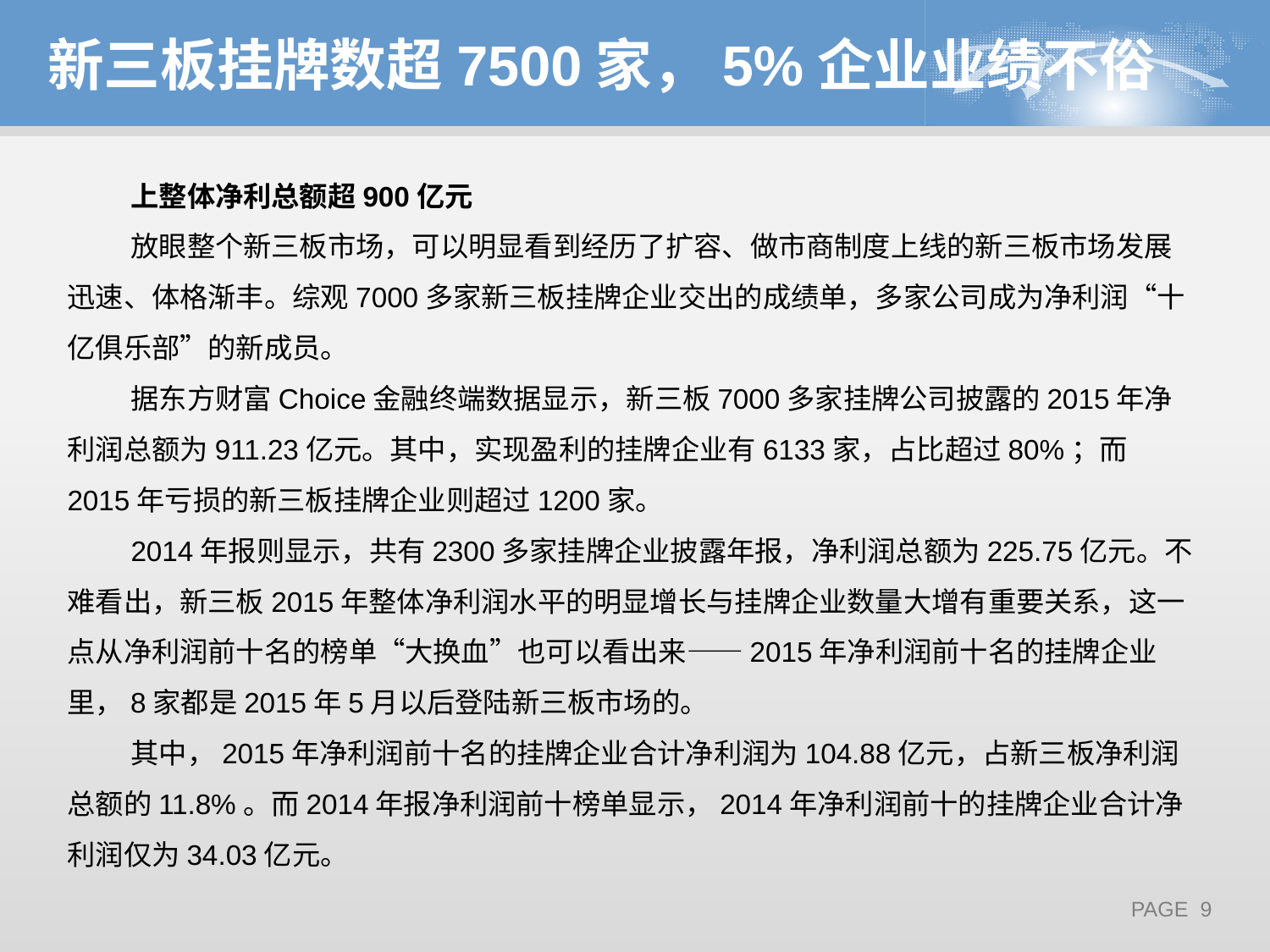

新三板挂牌数超7500家，5%企业业绩不俗
上整体净利总额超900亿元
放眼整个新三板市场，可以明显看到经历了扩容、做市商制度上线的新三板市场发展迅速、体格渐丰。综观7000多家新三板挂牌企业交出的成绩单，多家公司成为净利润“十亿俱乐部”的新成员。
据东方财富Choice金融终端数据显示，新三板7000多家挂牌公司披露的2015年净利润总额为911.23亿元。其中，实现盈利的挂牌企业有6133家，占比超过80%；而2015年亏损的新三板挂牌企业则超过1200家。
2014年报则显示，共有2300多家挂牌企业披露年报，净利润总额为225.75亿元。不难看出，新三板2015年整体净利润水平的明显增长与挂牌企业数量大增有重要关系，这一点从净利润前十名的榜单“大换血”也可以看出来——2015年净利润前十名的挂牌企业里，8家都是2015年5月以后登陆新三板市场的。
其中，2015年净利润前十名的挂牌企业合计净利润为104.88亿元，占新三板净利润总额的11.8%。而2014年报净利润前十榜单显示，2014年净利润前十的挂牌企业合计净利润仅为34.03亿元。